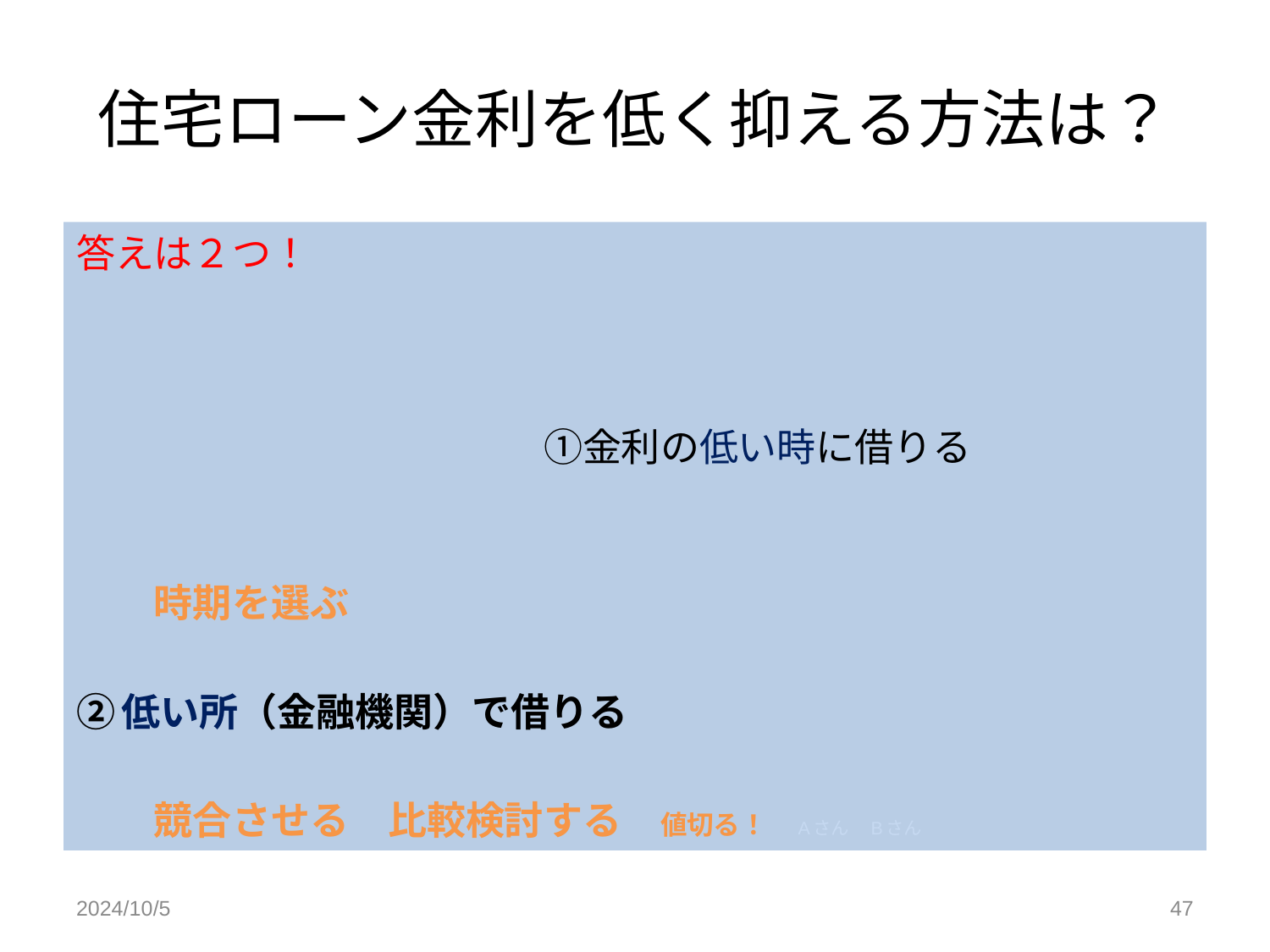

# 住宅ローン金利を低く抑える方法は？
答えは２つ！
　　　　　　　　　　　　　　　　　　　　　　　　　　　　　　　　　　　　　　　　　　　　　　　　　　　　　　　　　　　　　　　　　　　　　　　　　　　　　　　　　　　　　　　　　　　　　　　　①金利の低い時に借りる

　　時期を選ぶ

②低い所（金融機関）で借りる

　　競合させる　比較検討する　値切る！　Aさん　Bさん
2024/10/5
47